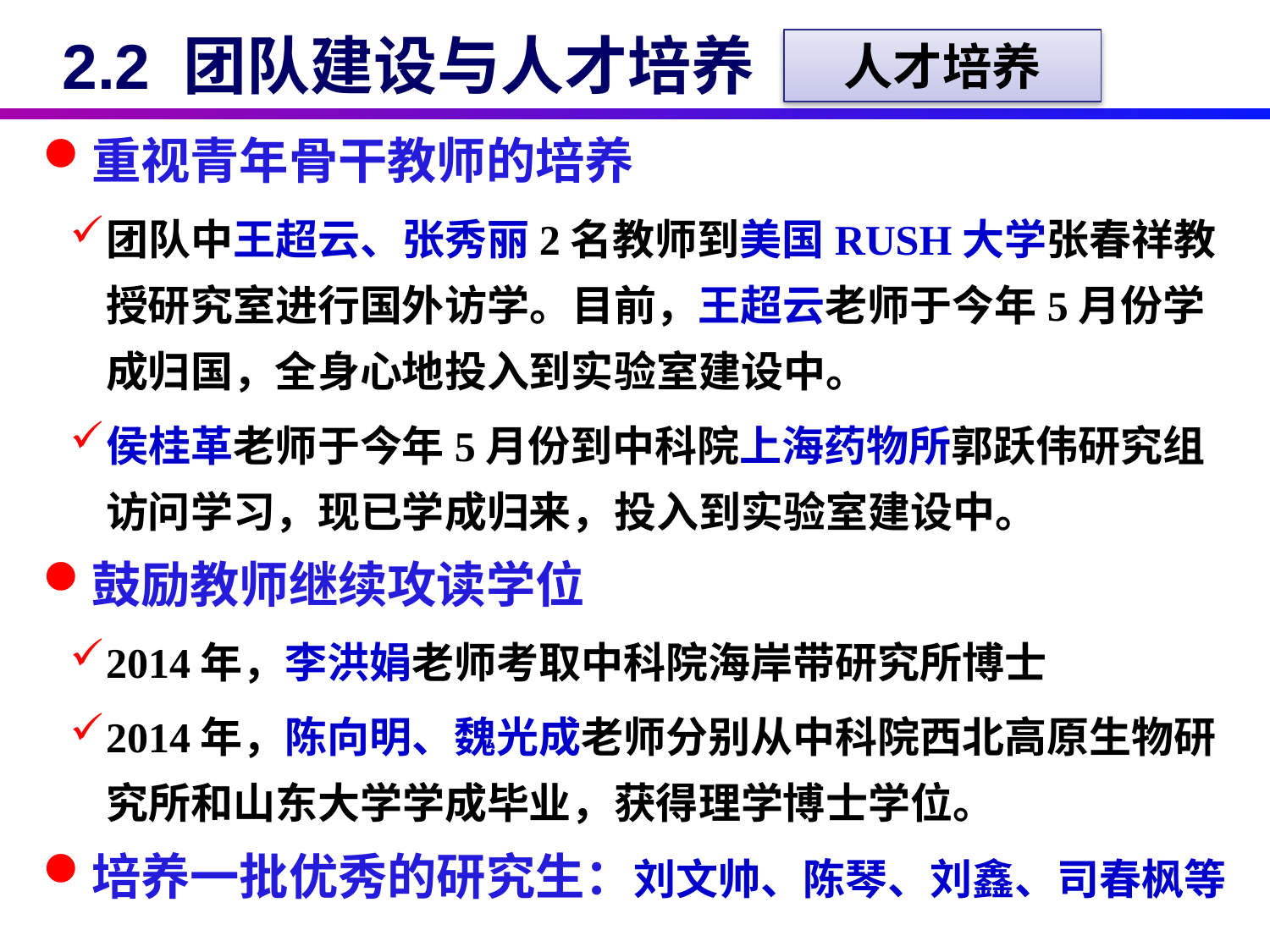

2.2 团队建设与人才培养
人才培养
重视青年骨干教师的培养
团队中王超云、张秀丽2名教师到美国RUSH大学张春祥教授研究室进行国外访学。目前，王超云老师于今年5月份学成归国，全身心地投入到实验室建设中。
侯桂革老师于今年5月份到中科院上海药物所郭跃伟研究组访问学习，现已学成归来，投入到实验室建设中。
鼓励教师继续攻读学位
2014年，李洪娟老师考取中科院海岸带研究所博士
2014年，陈向明、魏光成老师分别从中科院西北高原生物研究所和山东大学学成毕业，获得理学博士学位。
培养一批优秀的研究生：刘文帅、陈琴、刘鑫、司春枫等